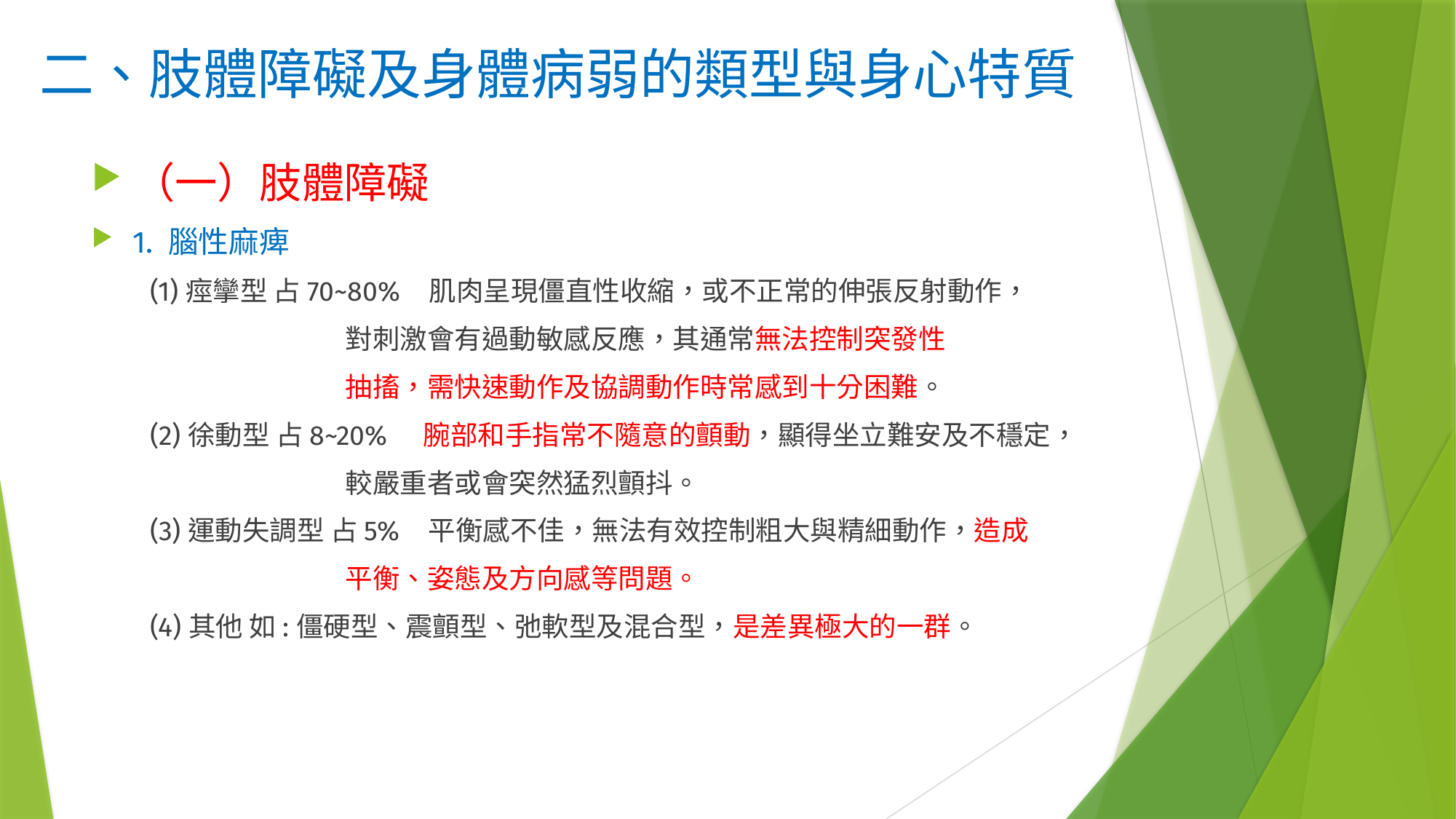

# 二、肢體障礙及身體病弱的類型與身心特質
（一）肢體障礙
1. 腦性麻痺
        (1)痙攣型 占70~80%   肌肉呈現僵直性收縮，或不正常的伸張反射動作，
                                        對刺激會有過動敏感反應，其通常無法控制突發性
                                        抽搐，需快速動作及協調動作時常感到十分困難。
        (2)徐動型 占8~20%    腕部和手指常不隨意的顫動，顯得坐立難安及不穩定，
                                        較嚴重者或會突然猛烈顫抖。
        (3)運動失調型 占5%   平衡感不佳，無法有效控制粗大與精細動作，造成
                                        平衡、姿態及方向感等問題。
        (4)其他 如:僵硬型、震顫型、弛軟型及混合型，是差異極大的一群。